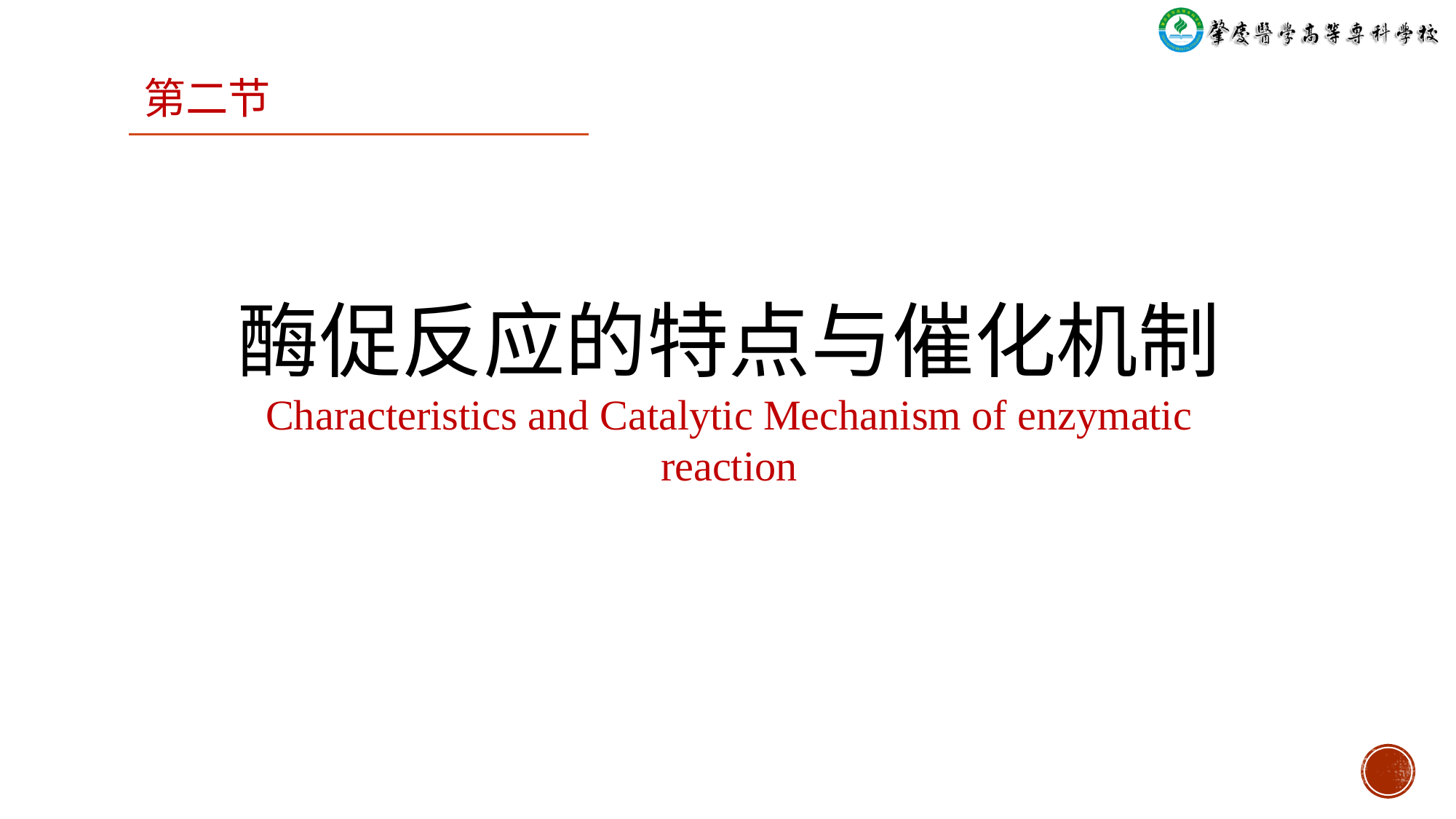

第二节
酶促反应的特点与催化机制
Characteristics and Catalytic Mechanism of enzymatic reaction